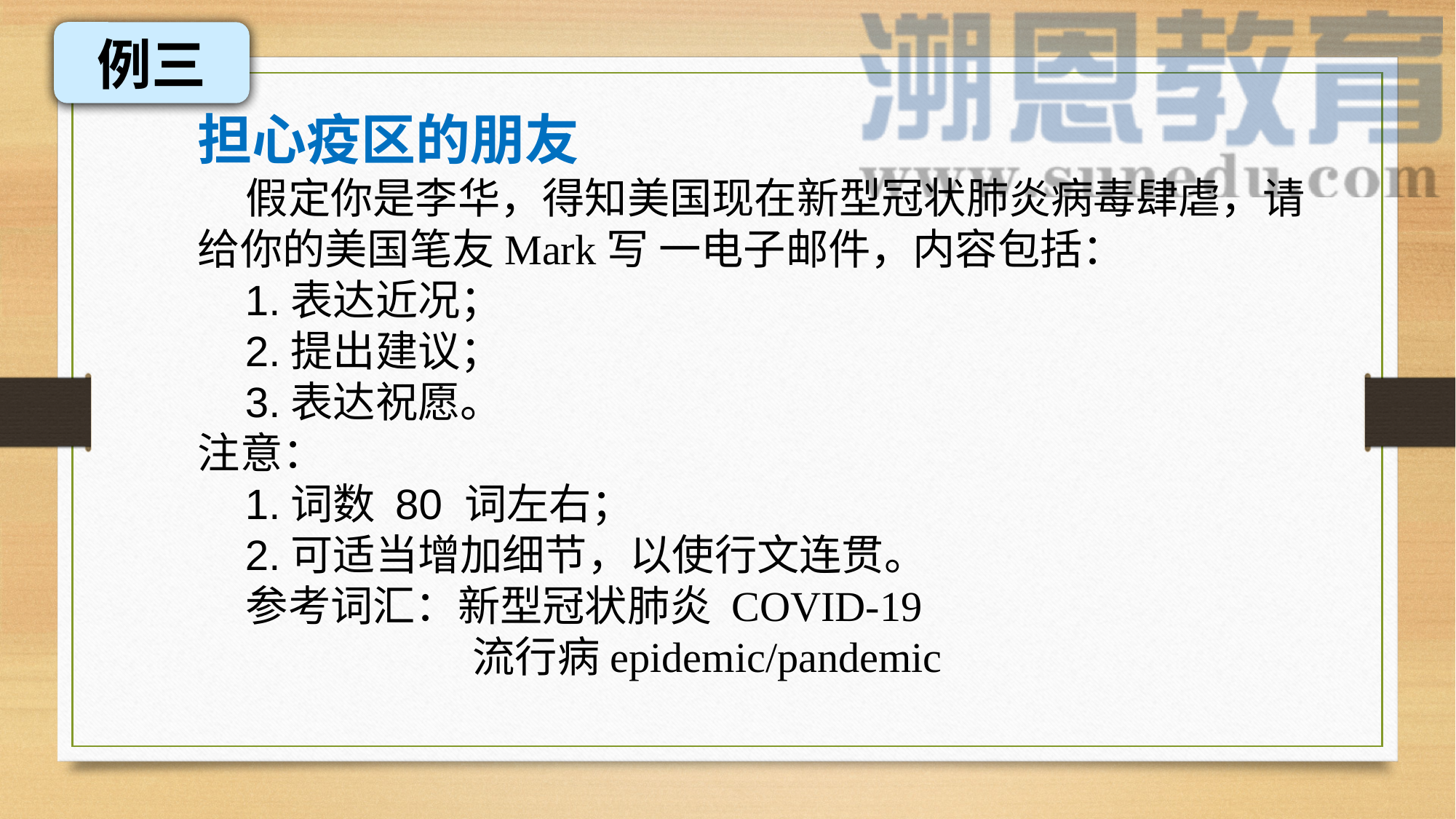

例三
担心疫区的朋友
    假定你是李华，得知美国现在新型冠状肺炎病毒肆虐，请给你的美国笔友Mark写 一电子邮件，内容包括：
    1.表达近况；
    2.提出建议；
    3.表达祝愿。
注意：
    1.词数 80 词左右；
    2.可适当增加细节，以使行文连贯。
    参考词汇：新型冠状肺炎 COVID-19
                            流行病epidemic/pandemic